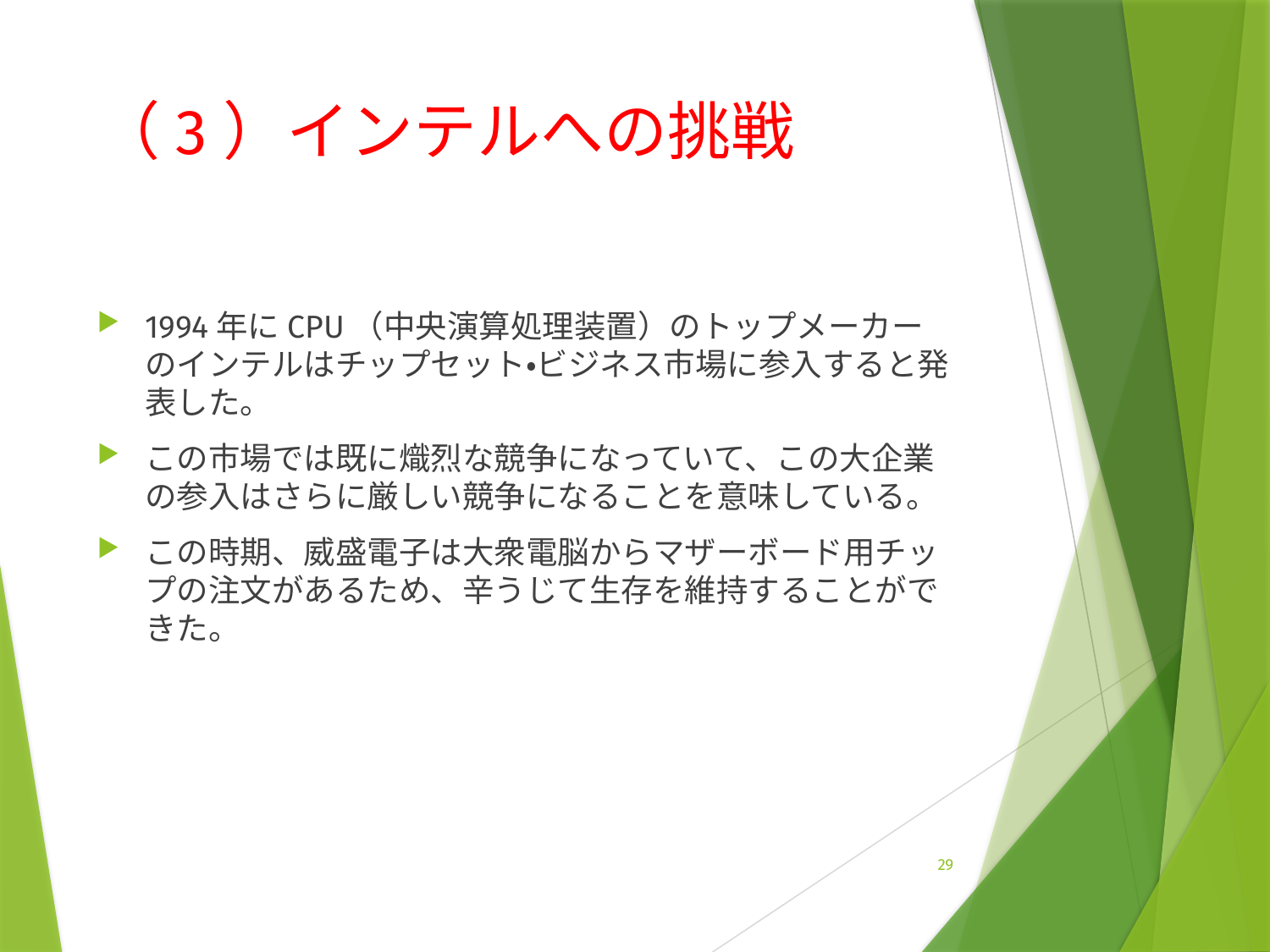

# （3）インテルへの挑戦
1994年にCPU（中央演算処理装置）のトップメーカーのインテルはチップセット・ビジネス市場に参入すると発表した。
この市場では既に熾烈な競争になっていて、この大企業の参入はさらに厳しい競争になることを意味している。
この時期、威盛電子は大衆電脳からマザーボード用チップの注文があるため、辛うじて生存を維持することができた。

29